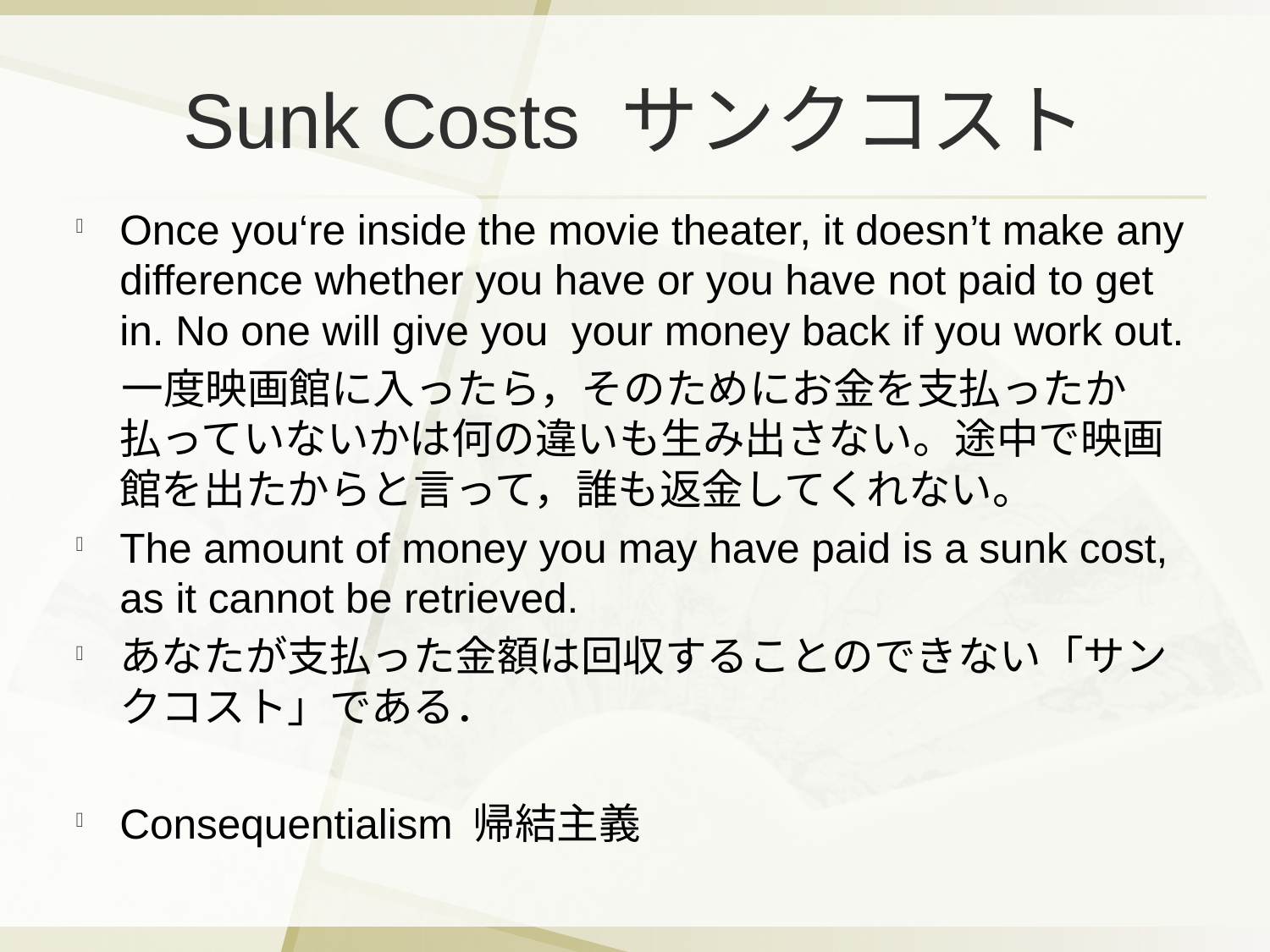

# Sunk Costs サンクコスト
Once you‘re inside the movie theater, it doesn’t make any difference whether you have or you have not paid to get in. No one will give you  your money back if you work out.
    一度映画館に入ったら，そのためにお金を支払ったか払っていないかは何の違いも生み出さない。途中で映画館を出たからと言って，誰も返金してくれない。
The amount of money you may have paid is a sunk cost, as it cannot be retrieved.
あなたが支払った金額は回収することのできない「サンクコスト」である．

Consequentialism 帰結主義